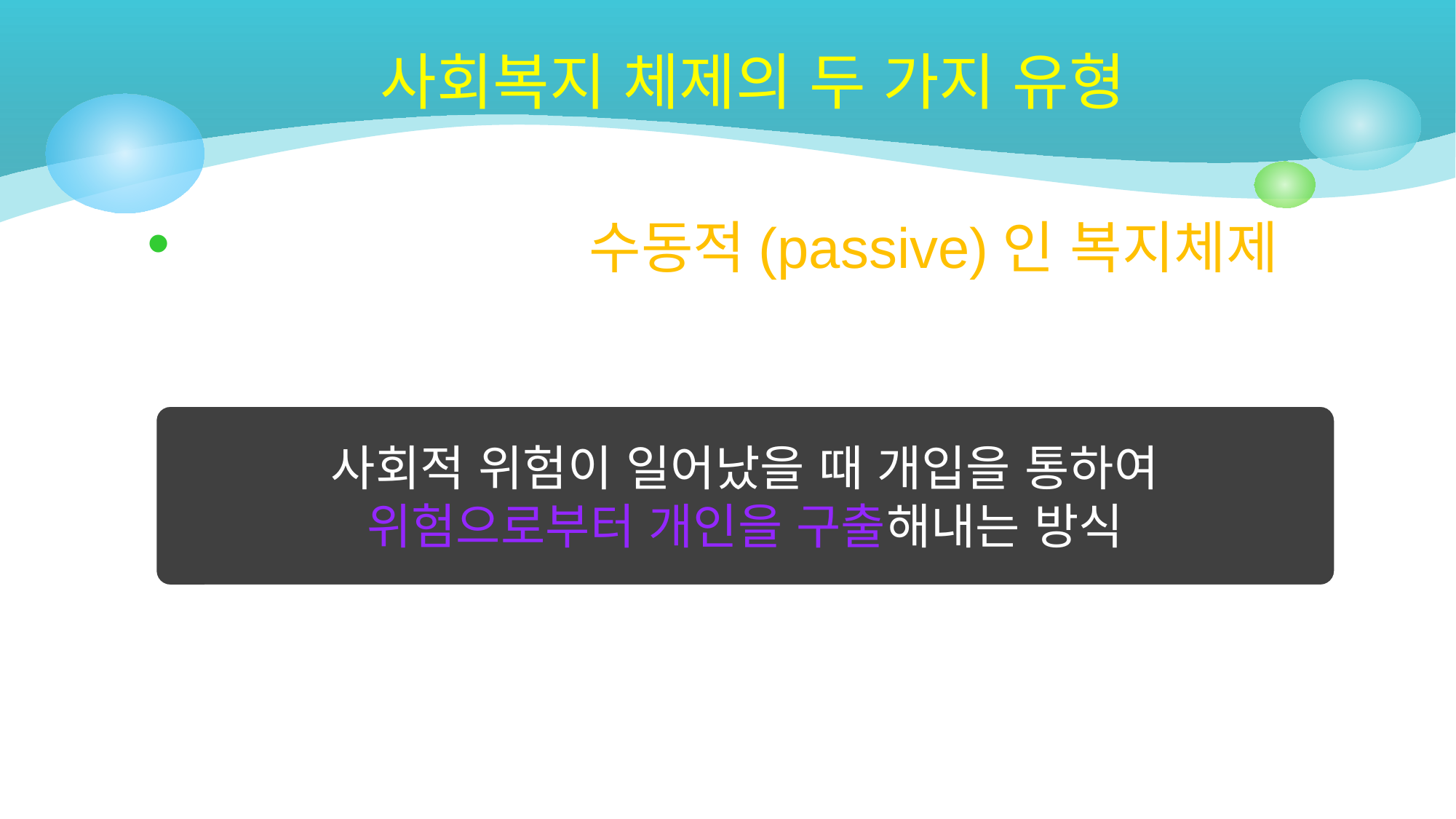

사회복지 체제의 두 가지 유형
첫 번째 방식-수동적(passive)인 복지체제
사회적 위험이 일어났을 때 개입을 통하여
위험으로부터 개인을 구출해내는 방식